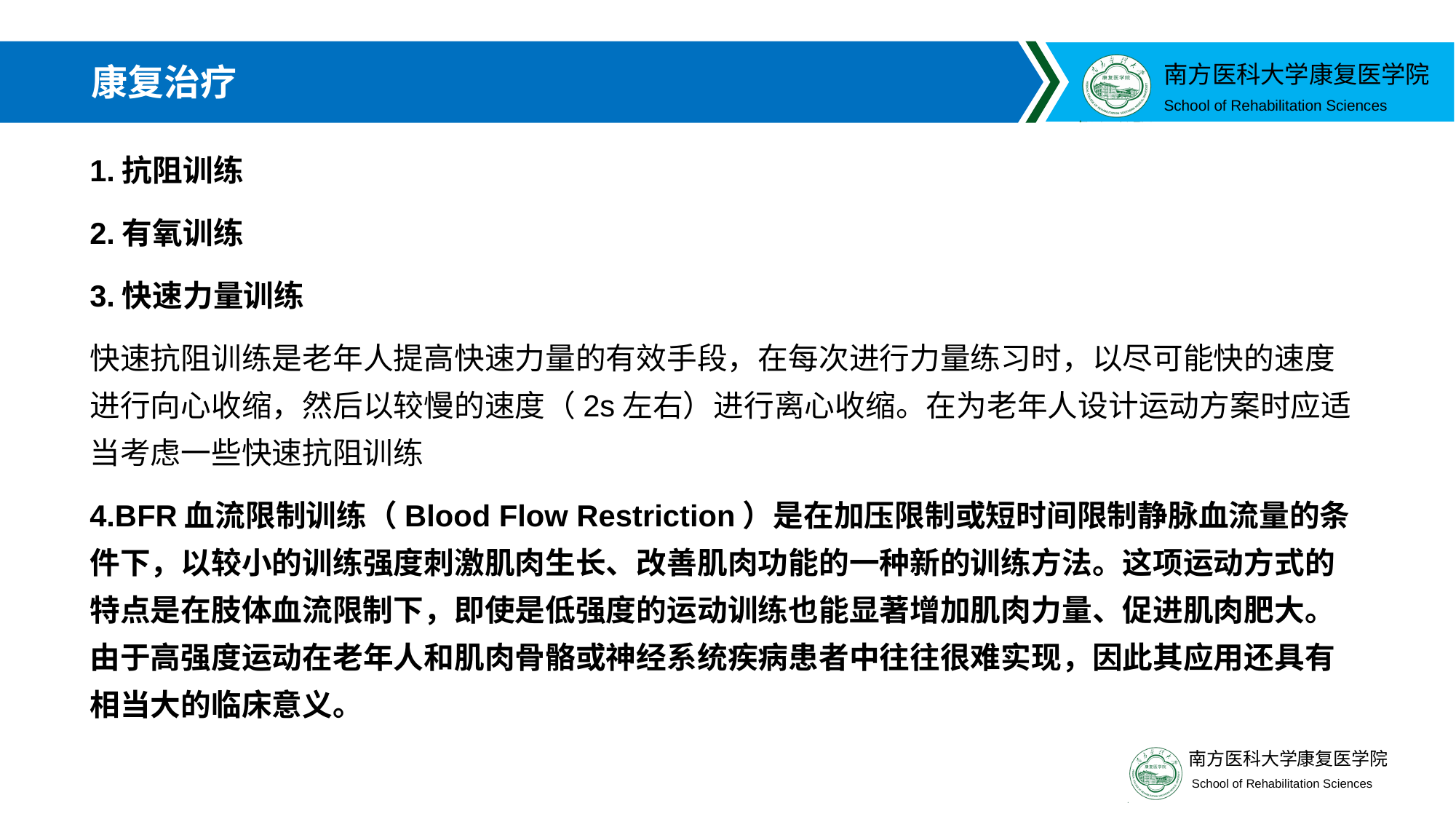

# 康复治疗
1.抗阻训练
2.有氧训练
3.快速力量训练
快速抗阻训练是老年人提高快速力量的有效手段，在每次进行力量练习时，以尽可能快的速度进行向心收缩，然后以较慢的速度（2s左右）进行离心收缩。在为老年人设计运动方案时应适当考虑一些快速抗阻训练
4.BFR血流限制训练（Blood Flow Restriction）是在加压限制或短时间限制静脉血流量的条件下，以较小的训练强度刺激肌肉生长、改善肌肉功能的一种新的训练方法。这项运动方式的特点是在肢体血流限制下，即使是低强度的运动训练也能显著增加肌肉力量、促进肌肉肥大。由于高强度运动在老年人和肌肉骨骼或神经系统疾病患者中往往很难实现，因此其应用还具有相当大的临床意义。